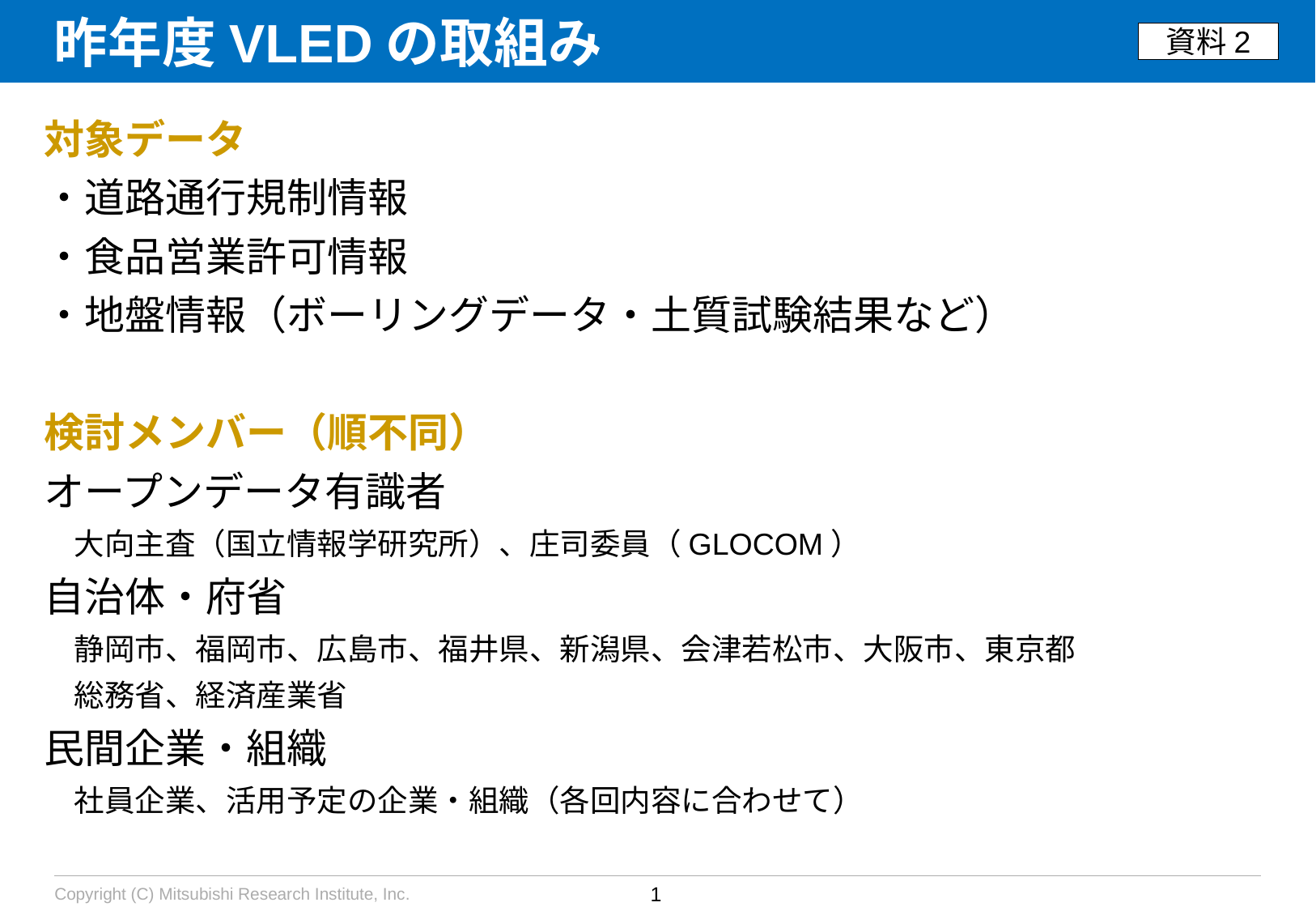

昨年度VLEDの取組み
資料2
対象データ
・道路通行規制情報
・食品営業許可情報
・地盤情報（ボーリングデータ・土質試験結果など）

検討メンバー（順不同）
オープンデータ有識者
　大向主査（国立情報学研究所）、庄司委員（GLOCOM）
自治体・府省
　静岡市、福岡市、広島市、福井県、新潟県、会津若松市、大阪市、東京都
　総務省、経済産業省
民間企業・組織
　社員企業、活用予定の企業・組織（各回内容に合わせて）